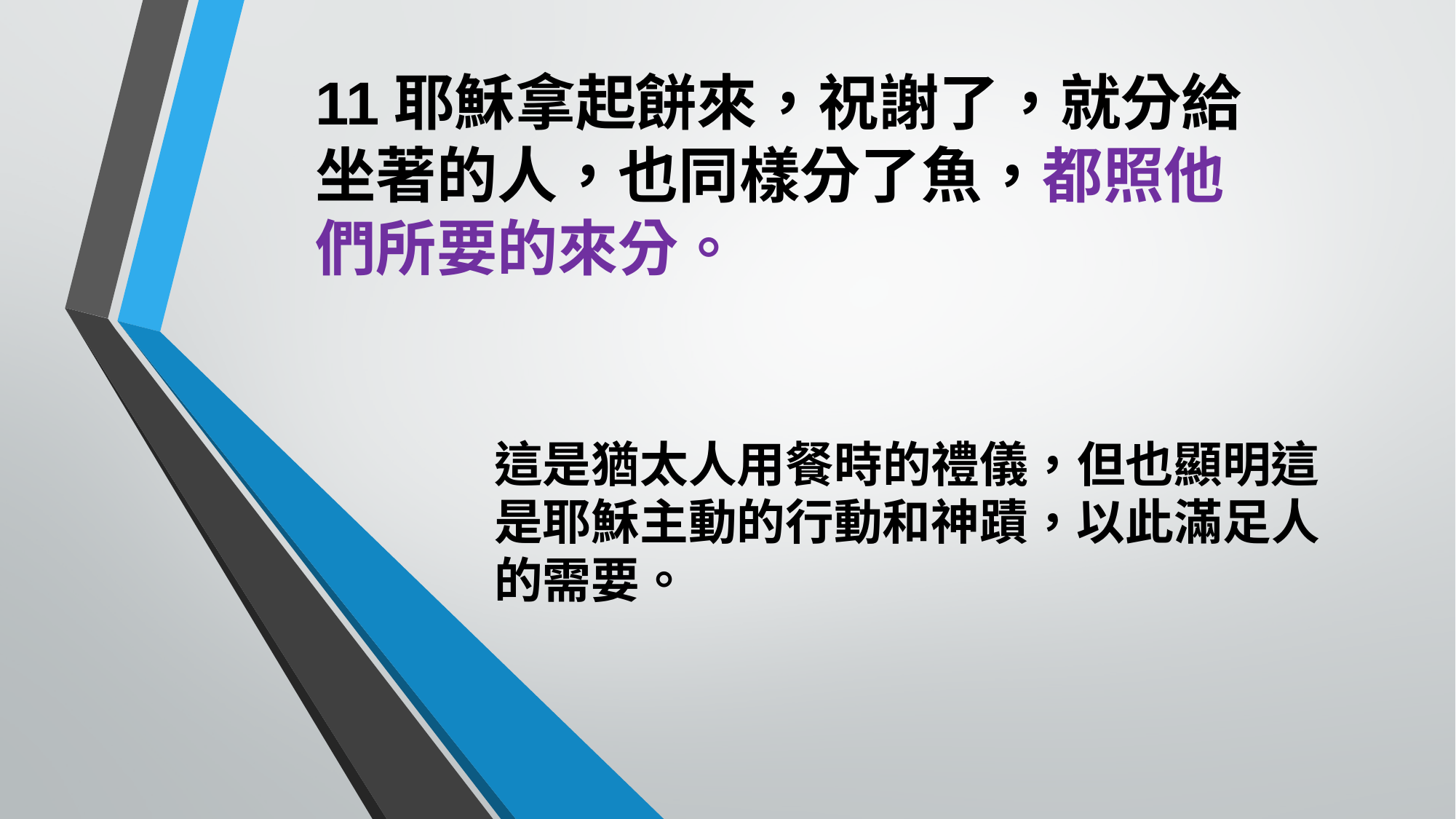

# 11耶穌拿起餅來，祝謝了，就分給坐著的人，也同樣分了魚，都照他們所要的來分。
這是猶太人用餐時的禮儀，但也顯明這是耶穌主動的行動和神蹟，以此滿足人的需要。